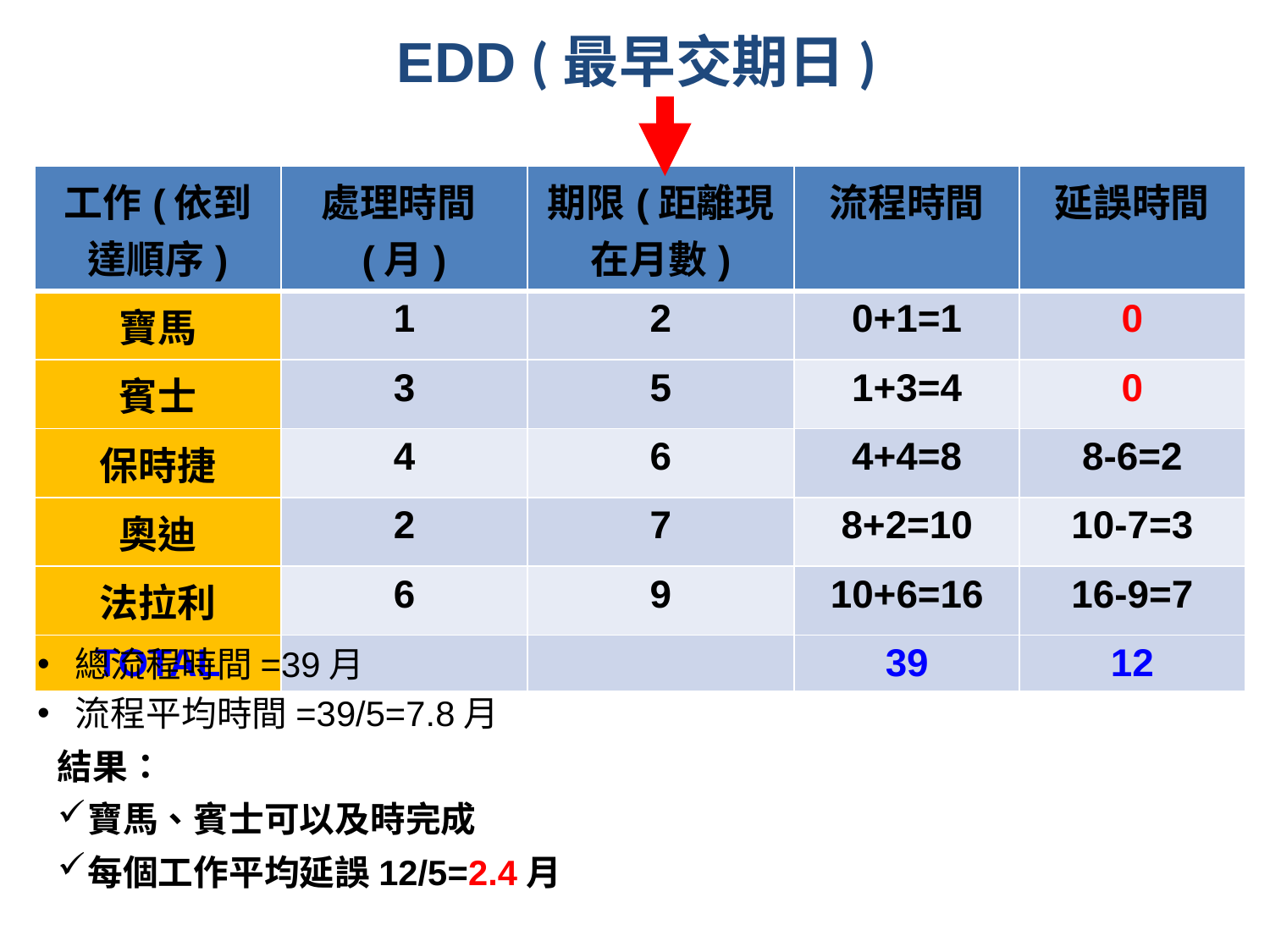

EDD (最早交期日)

| 工作(依到達順序) | 處理時間(月) | 期限(距離現在月數) | 流程時間 | 延誤時間 |
| --- | --- | --- | --- | --- |
| 寶馬 | 1 | 2 | 0+1=1 | 0 |
| 賓士 | 3 | 5 | 1+3=4 | 0 |
| 保時捷 | 4 | 6 | 4+4=8 | 8-6=2 |
| 奧迪 | 2 | 7 | 8+2=10 | 10-7=3 |
| 法拉利 | 6 | 9 | 10+6=16 | 16-9=7 |
| TOTAL |  |  | 39 | 12 |
總流程時間=39月
流程平均時間=39/5=7.8月
結果：
寶馬、賓士可以及時完成
每個工作平均延誤12/5=2.4月